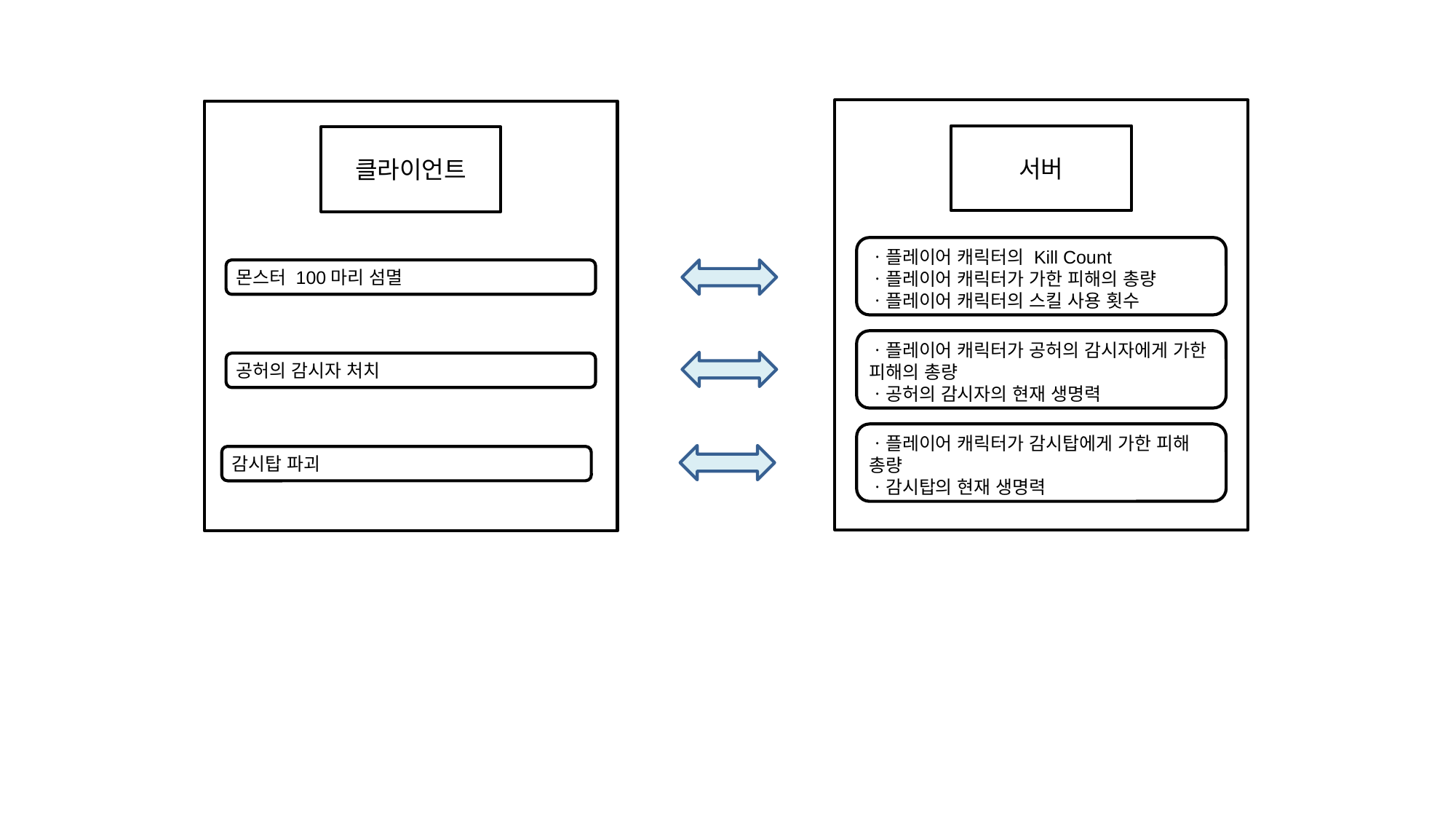

서버
클라이언트
ㆍ플레이어 캐릭터의 Kill Count
ㆍ플레이어 캐릭터가 가한 피해의 총량
ㆍ플레이어 캐릭터의 스킬 사용 횟수
몬스터 100마리 섬멸

ㆍ플레이어 캐릭터가 공허의 감시자에게 가한 피해의 총량
ㆍ공허의 감시자의 현재 생명력

공허의 감시자 처치
ㆍ플레이어 캐릭터가 감시탑에게 가한 피해 총량
ㆍ감시탑의 현재 생명력

감시탑 파괴